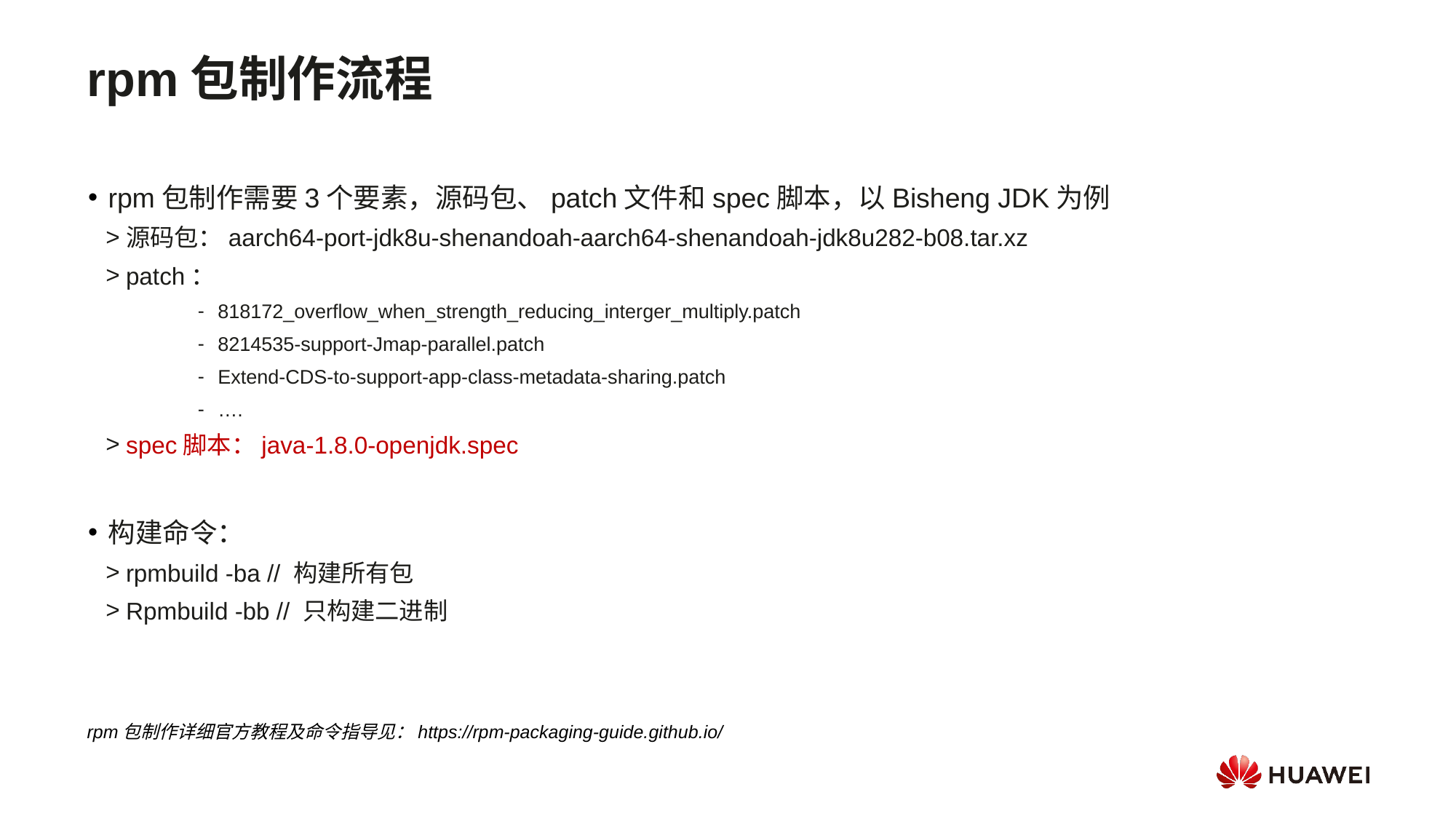

rpm包制作流程
rpm包制作需要3个要素，源码包、patch文件和spec脚本，以Bisheng JDK为例
源码包：aarch64-port-jdk8u-shenandoah-aarch64-shenandoah-jdk8u282-b08.tar.xz
patch：
818172_overflow_when_strength_reducing_interger_multiply.patch
8214535-support-Jmap-parallel.patch
Extend-CDS-to-support-app-class-metadata-sharing.patch
….
spec脚本：java-1.8.0-openjdk.spec

构建命令：
rpmbuild -ba // 构建所有包
Rpmbuild -bb // 只构建二进制
rpm包制作详细官方教程及命令指导见：https://rpm-packaging-guide.github.io/